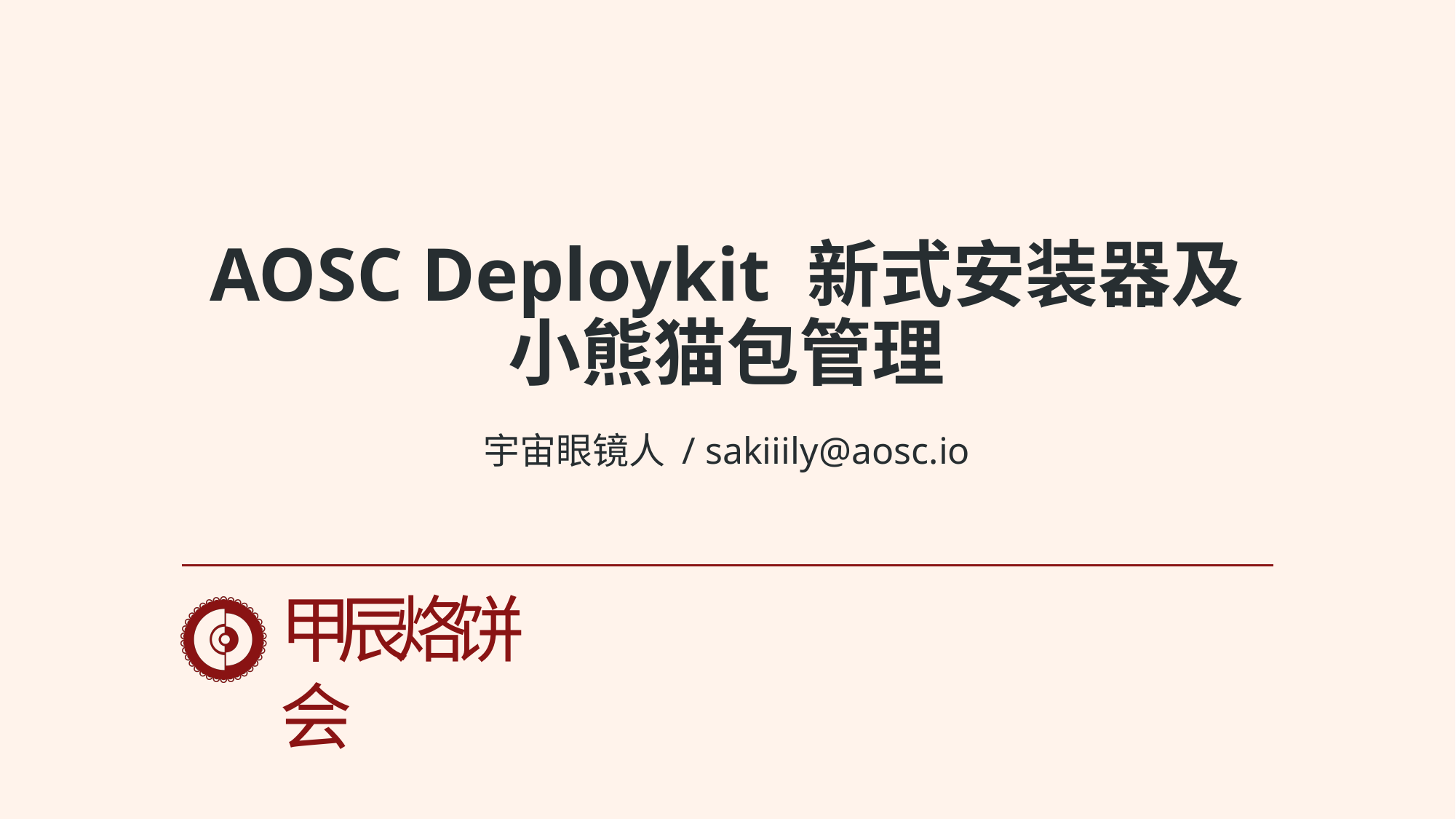

# AOSC Deploykit 新式安装器及小熊猫包管理
宇宙眼镜人 / sakiiily@aosc.io